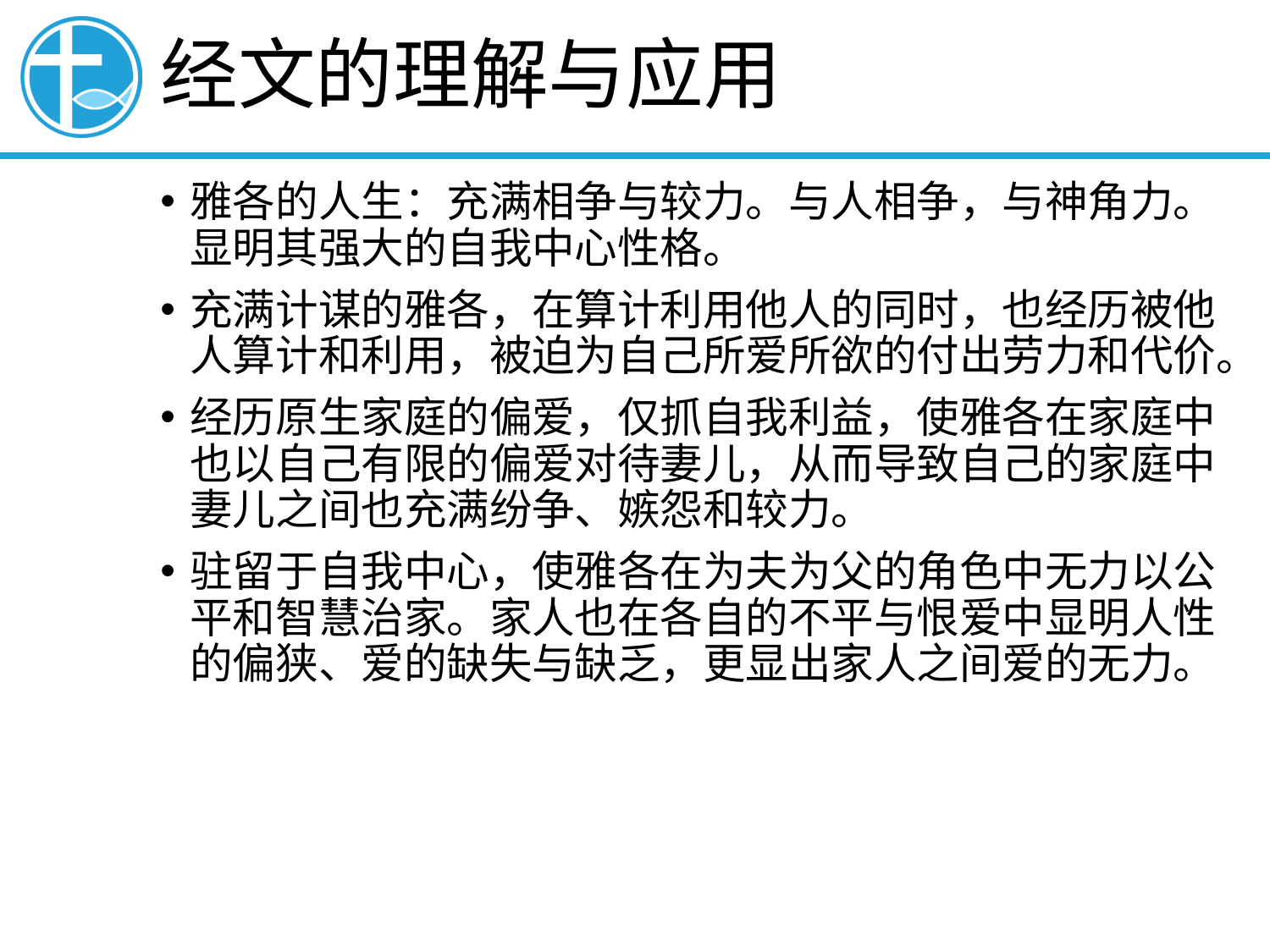

# 经文的理解与应用
雅各的人生：充满相争与较力。与人相争，与神角力。显明其强大的自我中心性格。
充满计谋的雅各，在算计利用他人的同时，也经历被他人算计和利用，被迫为自己所爱所欲的付出劳力和代价。
经历原生家庭的偏爱，仅抓自我利益，使雅各在家庭中也以自己有限的偏爱对待妻儿，从而导致自己的家庭中妻儿之间也充满纷争、嫉怨和较力。
驻留于自我中心，使雅各在为夫为父的角色中无力以公平和智慧治家。家人也在各自的不平与恨爱中显明人性的偏狭、爱的缺失与缺乏，更显出家人之间爱的无力。